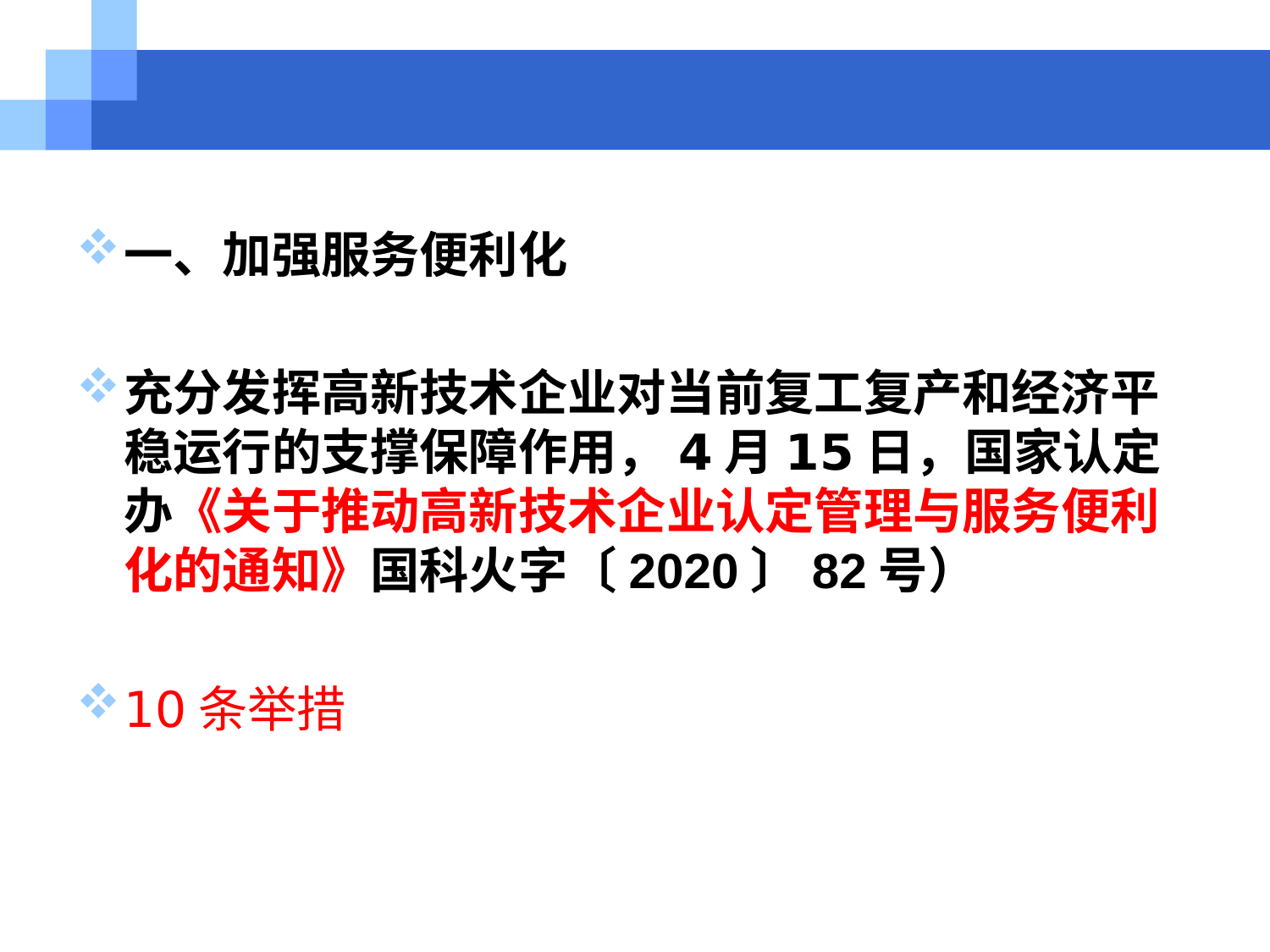

一、加强服务便利化

充分发挥高新技术企业对当前复工复产和经济平稳运行的支撑保障作用，4月15日，国家认定办《关于推动高新技术企业认定管理与服务便利化的通知》国科火字〔2020〕82号）

10条举措